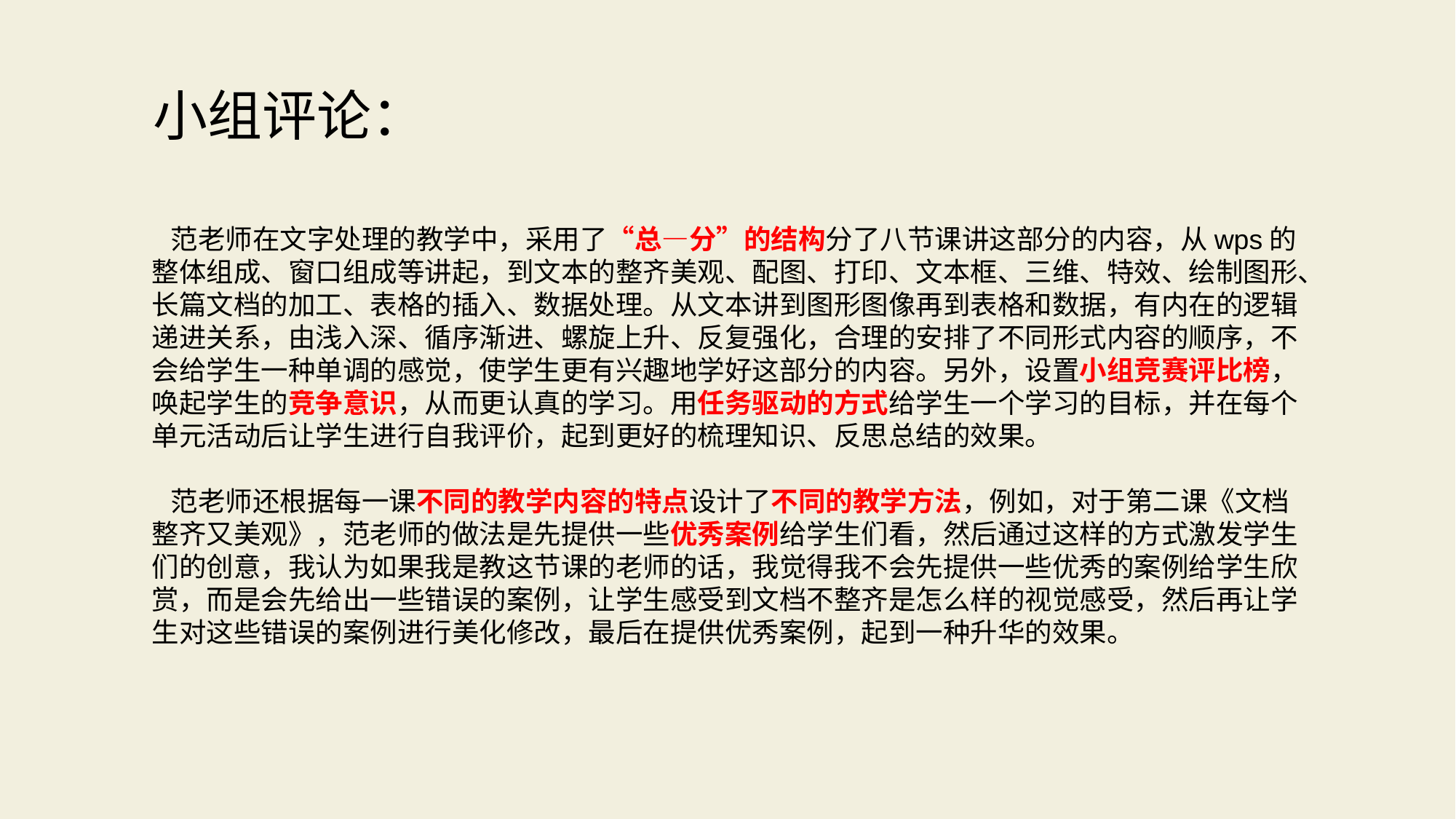

小组评论：
  范老师在文字处理的教学中，采用了“总—分”的结构分了八节课讲这部分的内容，从wps的整体组成、窗口组成等讲起，到文本的整齐美观、配图、打印、文本框、三维、特效、绘制图形、长篇文档的加工、表格的插入、数据处理。从文本讲到图形图像再到表格和数据，有内在的逻辑递进关系，由浅入深、循序渐进、螺旋上升、反复强化，合理的安排了不同形式内容的顺序，不会给学生一种单调的感觉，使学生更有兴趣地学好这部分的内容。另外，设置小组竞赛评比榜，唤起学生的竞争意识，从而更认真的学习。用任务驱动的方式给学生一个学习的目标，并在每个单元活动后让学生进行自我评价，起到更好的梳理知识、反思总结的效果。

  范老师还根据每一课不同的教学内容的特点设计了不同的教学方法，例如，对于第二课《文档整齐又美观》，范老师的做法是先提供一些优秀案例给学生们看，然后通过这样的方式激发学生们的创意，我认为如果我是教这节课的老师的话，我觉得我不会先提供一些优秀的案例给学生欣赏，而是会先给出一些错误的案例，让学生感受到文档不整齐是怎么样的视觉感受，然后再让学生对这些错误的案例进行美化修改，最后在提供优秀案例，起到一种升华的效果。